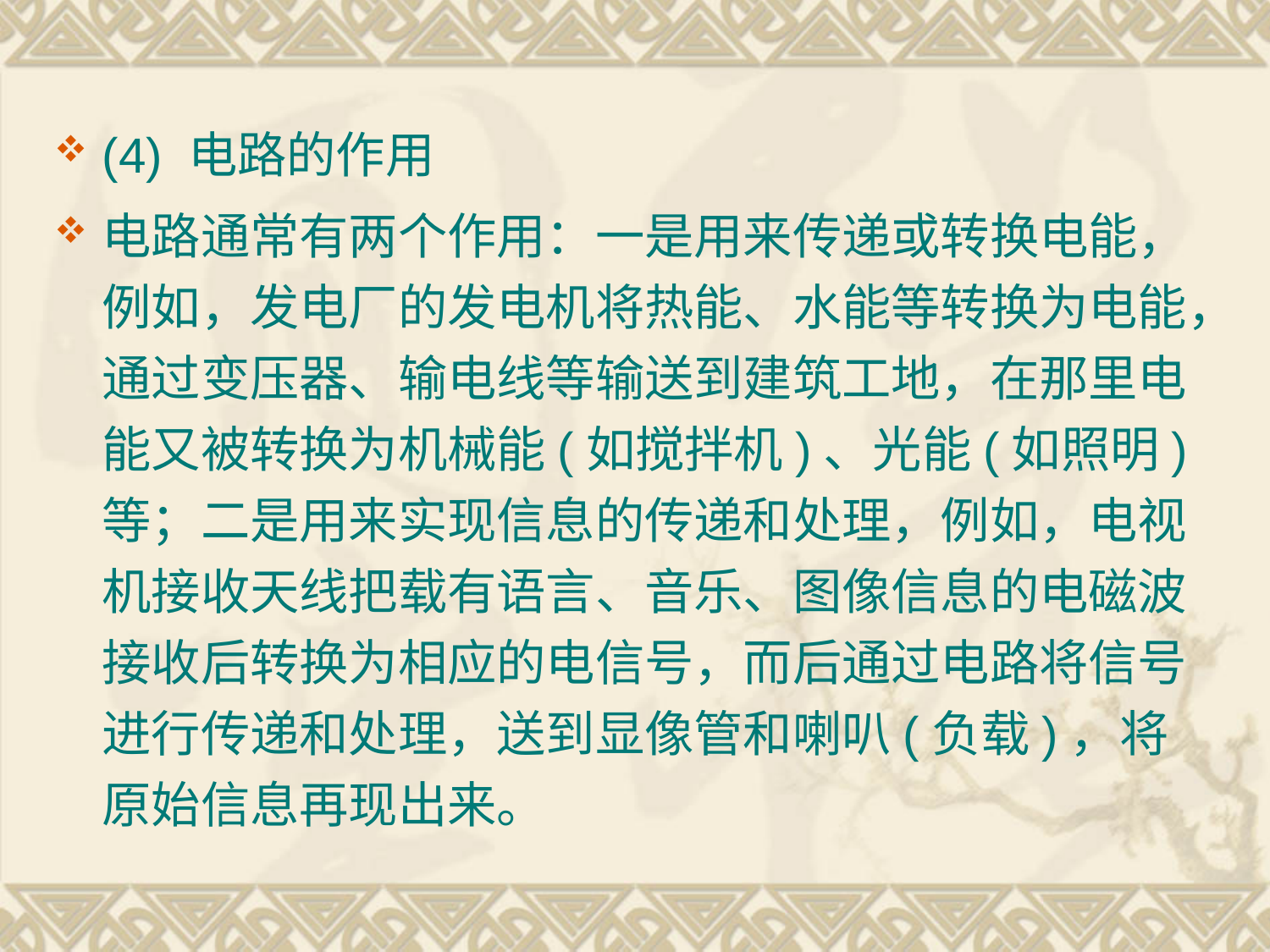

(4) 电路的作用
电路通常有两个作用：一是用来传递或转换电能，例如，发电厂的发电机将热能、水能等转换为电能，通过变压器、输电线等输送到建筑工地，在那里电能又被转换为机械能(如搅拌机)、光能(如照明)等；二是用来实现信息的传递和处理，例如，电视机接收天线把载有语言、音乐、图像信息的电磁波接收后转换为相应的电信号，而后通过电路将信号进行传递和处理，送到显像管和喇叭(负载)，将原始信息再现出来。